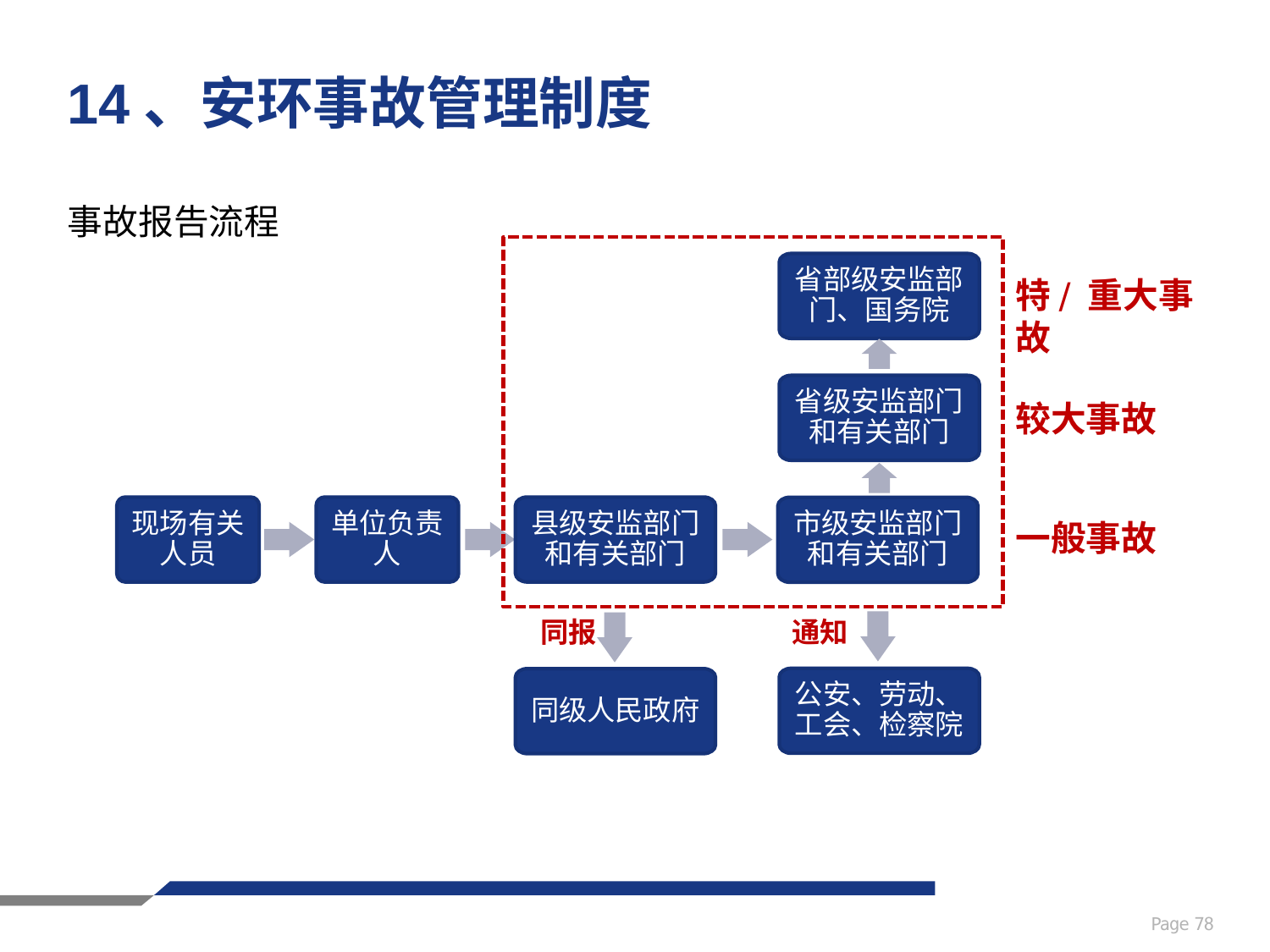

# 14、安环事故管理制度
事故报告流程

省部级安监部门、国务院
特/重大事故

省级安监部门和有关部门
较大事故

现场有关人员
单位负责人
县级安监部门和有关部门
市级安监部门和有关部门
一般事故

同报
通知

公安、劳动、工会、检察院
同级人民政府
Page 78